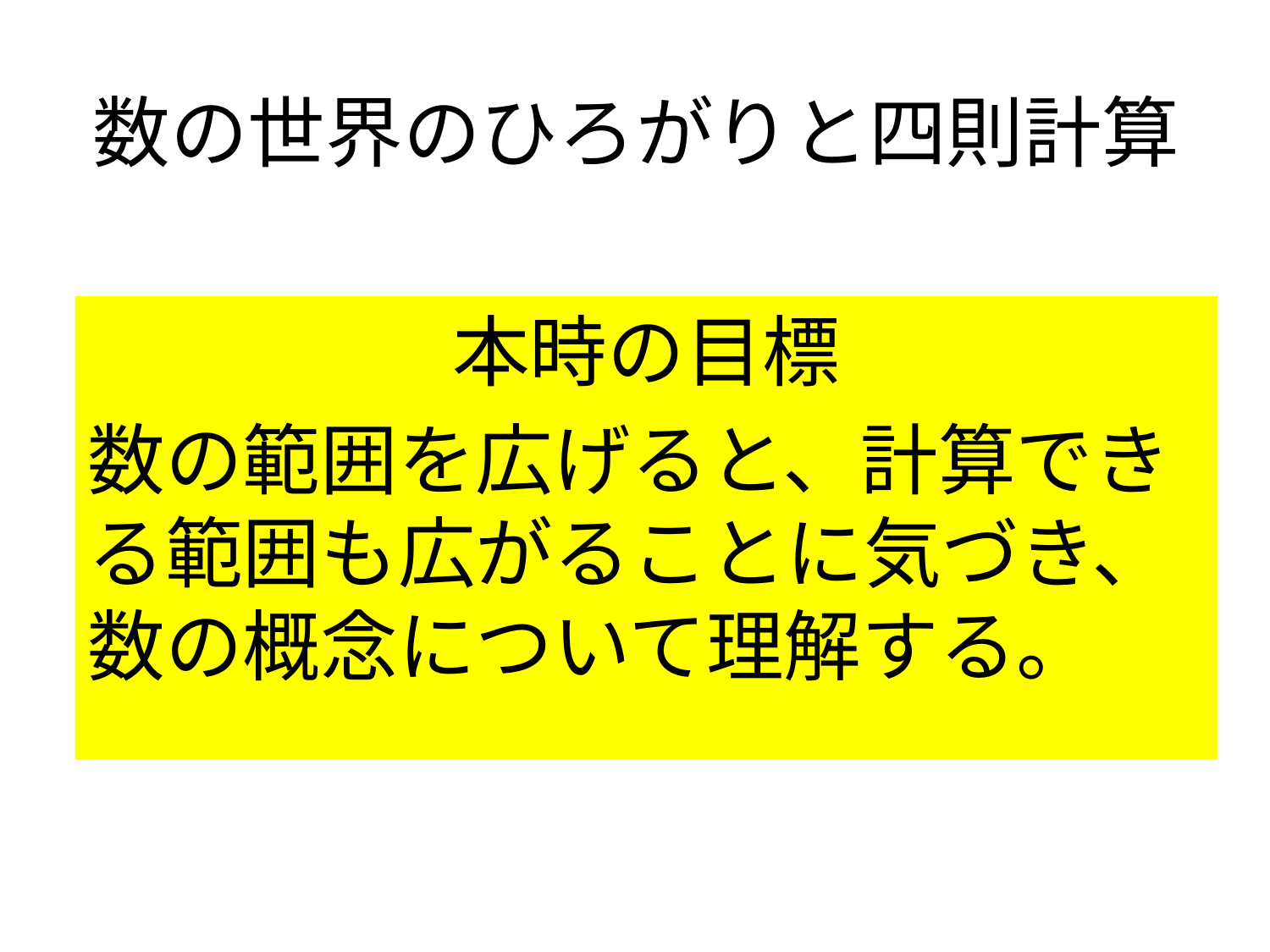

# 数の世界のひろがりと四則計算
本時の目標
数の範囲を広げると、計算できる範囲も広がることに気づき、数の概念について理解する。